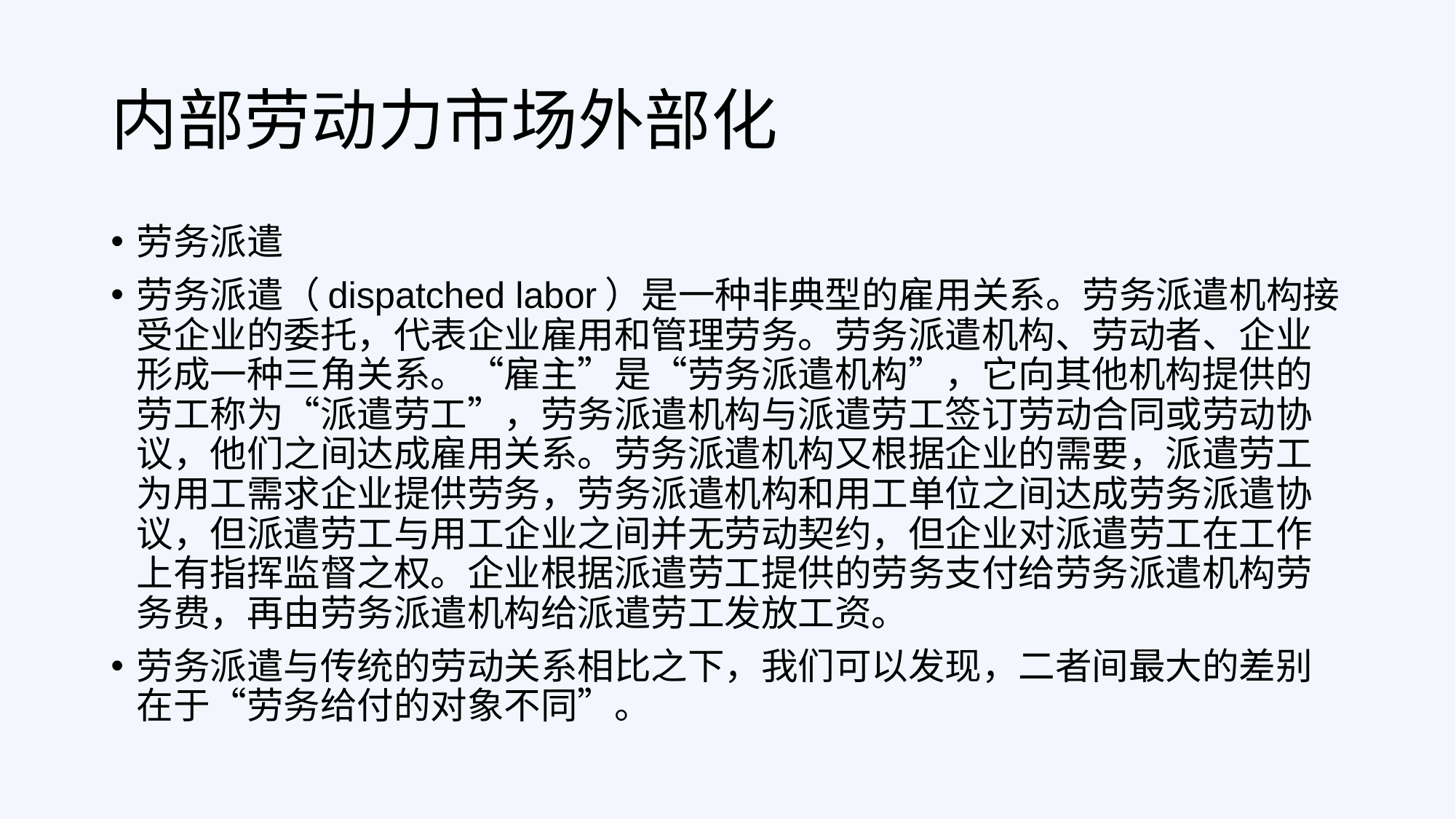

# 内部劳动力市场外部化
劳务派遣
劳务派遣（dispatched labor）是一种非典型的雇用关系。劳务派遣机构接受企业的委托，代表企业雇用和管理劳务。劳务派遣机构、劳动者、企业形成一种三角关系。“雇主”是“劳务派遣机构”，它向其他机构提供的劳工称为“派遣劳工”，劳务派遣机构与派遣劳工签订劳动合同或劳动协议，他们之间达成雇用关系。劳务派遣机构又根据企业的需要，派遣劳工为用工需求企业提供劳务，劳务派遣机构和用工单位之间达成劳务派遣协议，但派遣劳工与用工企业之间并无劳动契约，但企业对派遣劳工在工作上有指挥监督之权。企业根据派遣劳工提供的劳务支付给劳务派遣机构劳务费，再由劳务派遣机构给派遣劳工发放工资。
劳务派遣与传统的劳动关系相比之下，我们可以发现，二者间最大的差别在于“劳务给付的对象不同”。